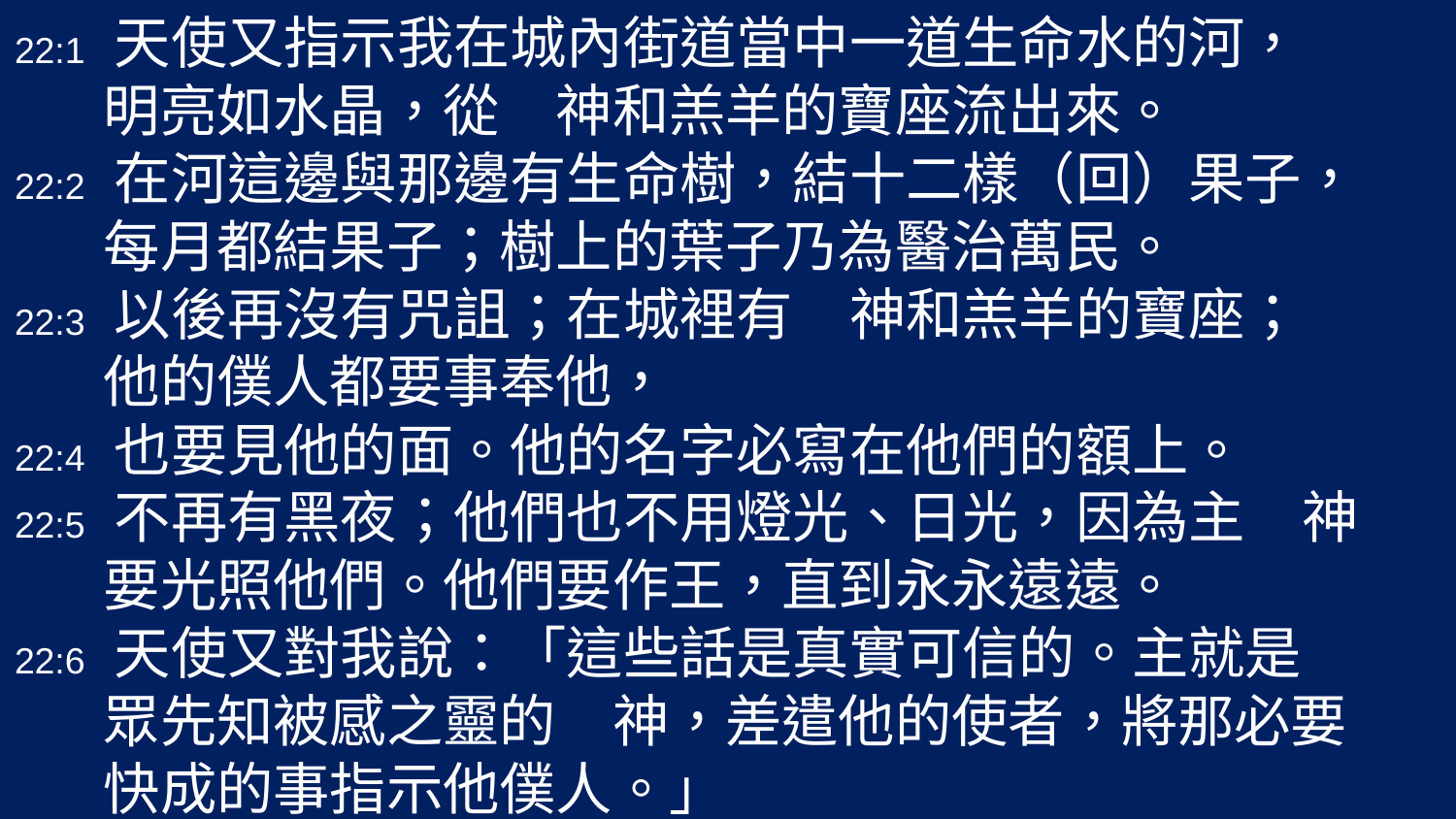

22:1 天使又指示我在城內街道當中一道生命水的河，
      明亮如水晶，從　神和羔羊的寶座流出來。
22:2 在河這邊與那邊有生命樹，結十二樣（回）果子，
      每月都結果子；樹上的葉子乃為醫治萬民。
22:3 以後再沒有咒詛；在城裡有　神和羔羊的寶座；
      他的僕人都要事奉他，
22:4 也要見他的面。他的名字必寫在他們的額上。
22:5 不再有黑夜；他們也不用燈光、日光，因為主　神
      要光照他們。他們要作王，直到永永遠遠。
22:6 天使又對我說：「這些話是真實可信的。主就是
      眾先知被感之靈的　神，差遣他的使者，將那必要
      快成的事指示他僕人。」